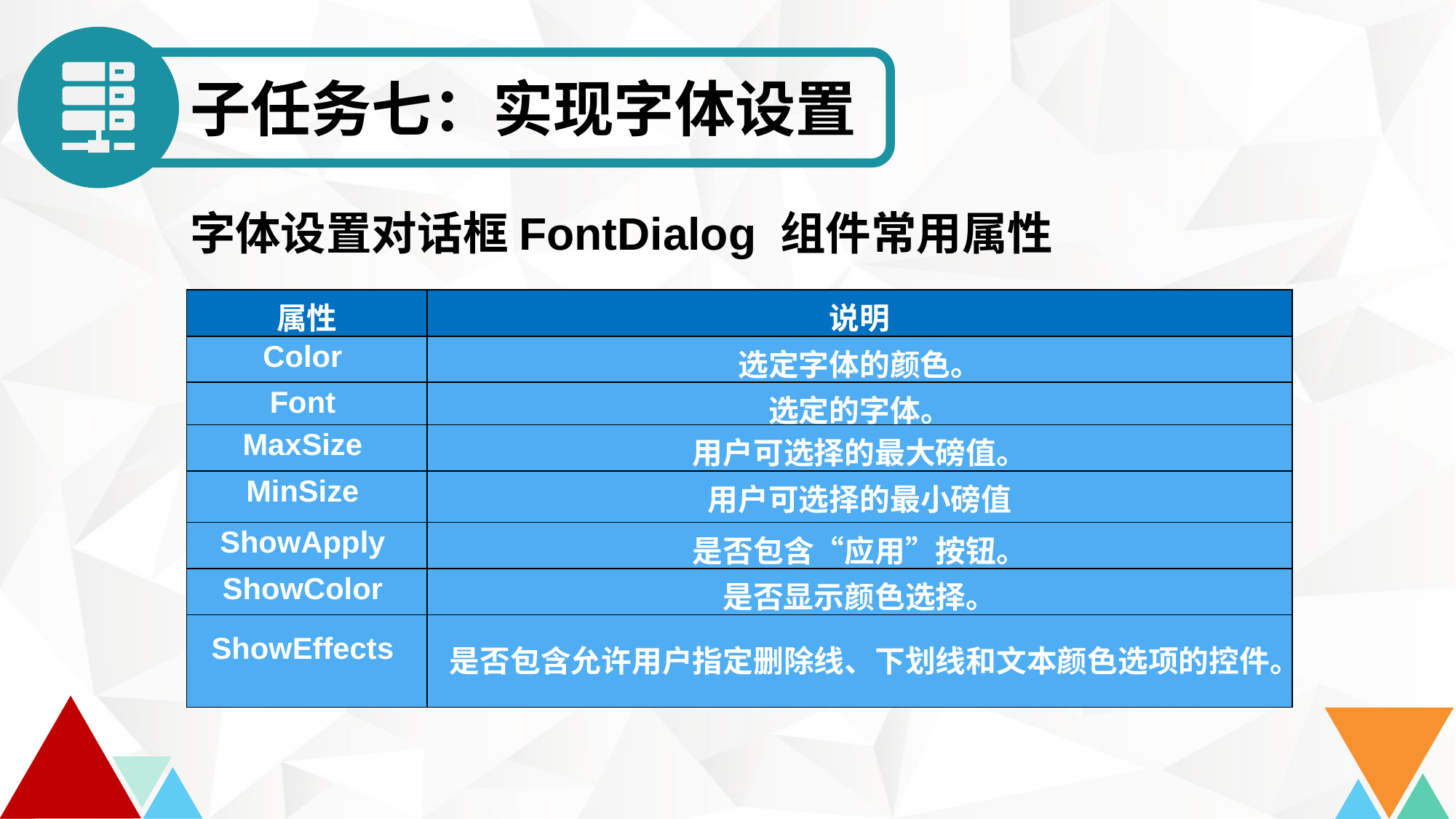

子任务七：实现字体设置
字体设置对话框FontDialog 组件常用属性
| 属性 | 说明 |
| --- | --- |
| Color | 选定字体的颜色。 |
| Font | 选定的字体。 |
| MaxSize | 用户可选择的最大磅值。 |
| MinSize | 用户可选择的最小磅值 |
| ShowApply | 是否包含“应用”按钮。 |
| ShowColor | 是否显示颜色选择。 |
| ShowEffects | 是否包含允许用户指定删除线、下划线和文本颜色选项的控件。 |